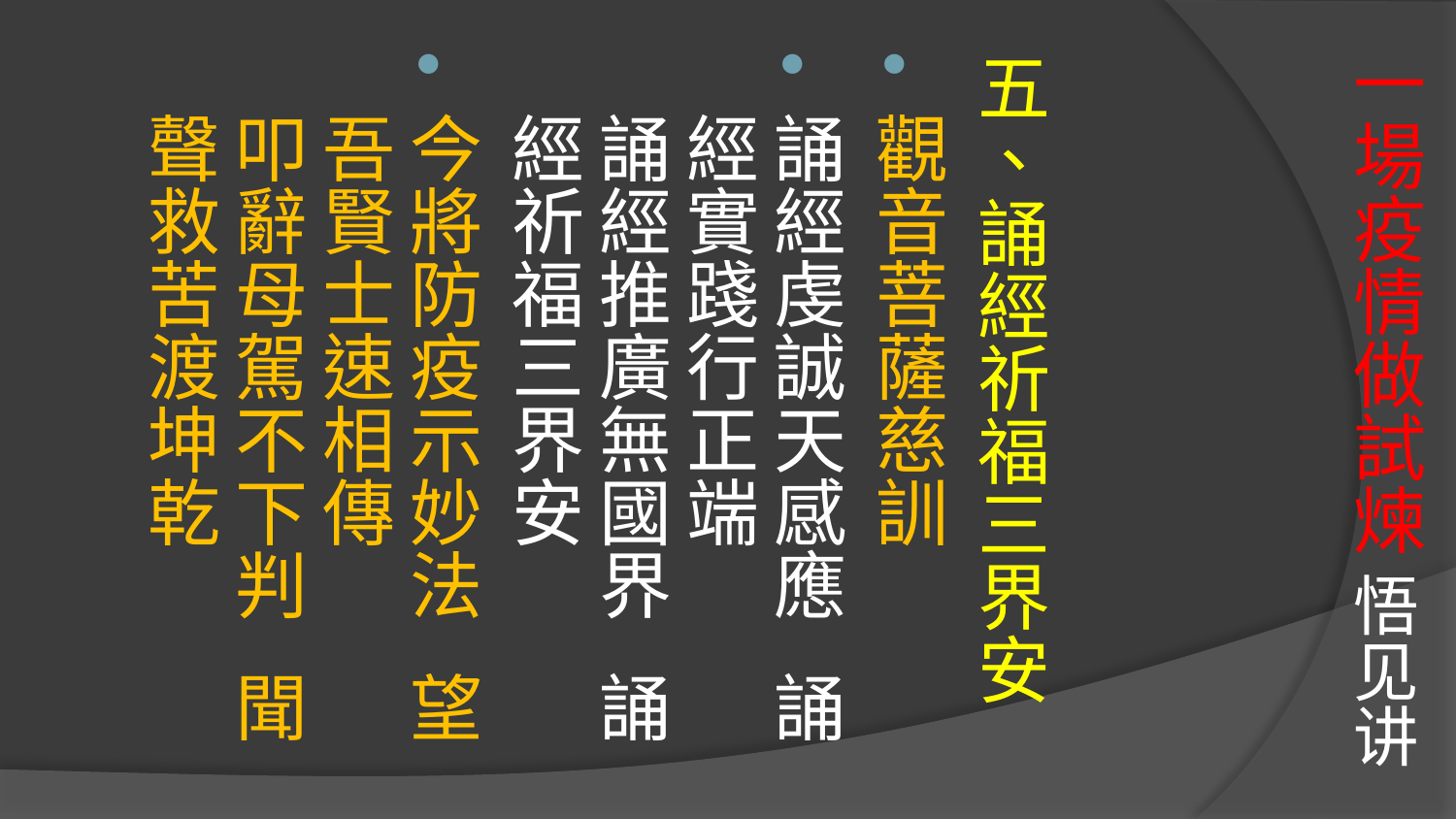

# 一場疫情做試煉 悟见讲
五、誦經祈福三界安
觀音菩薩慈訓
誦經虔誠天感應   誦經實踐行正端
誦經推廣無國界   誦經祈福三界安
今將防疫示妙法   望吾賢士速相傳
叩辭母駕不下判   聞聲救苦渡坤乾